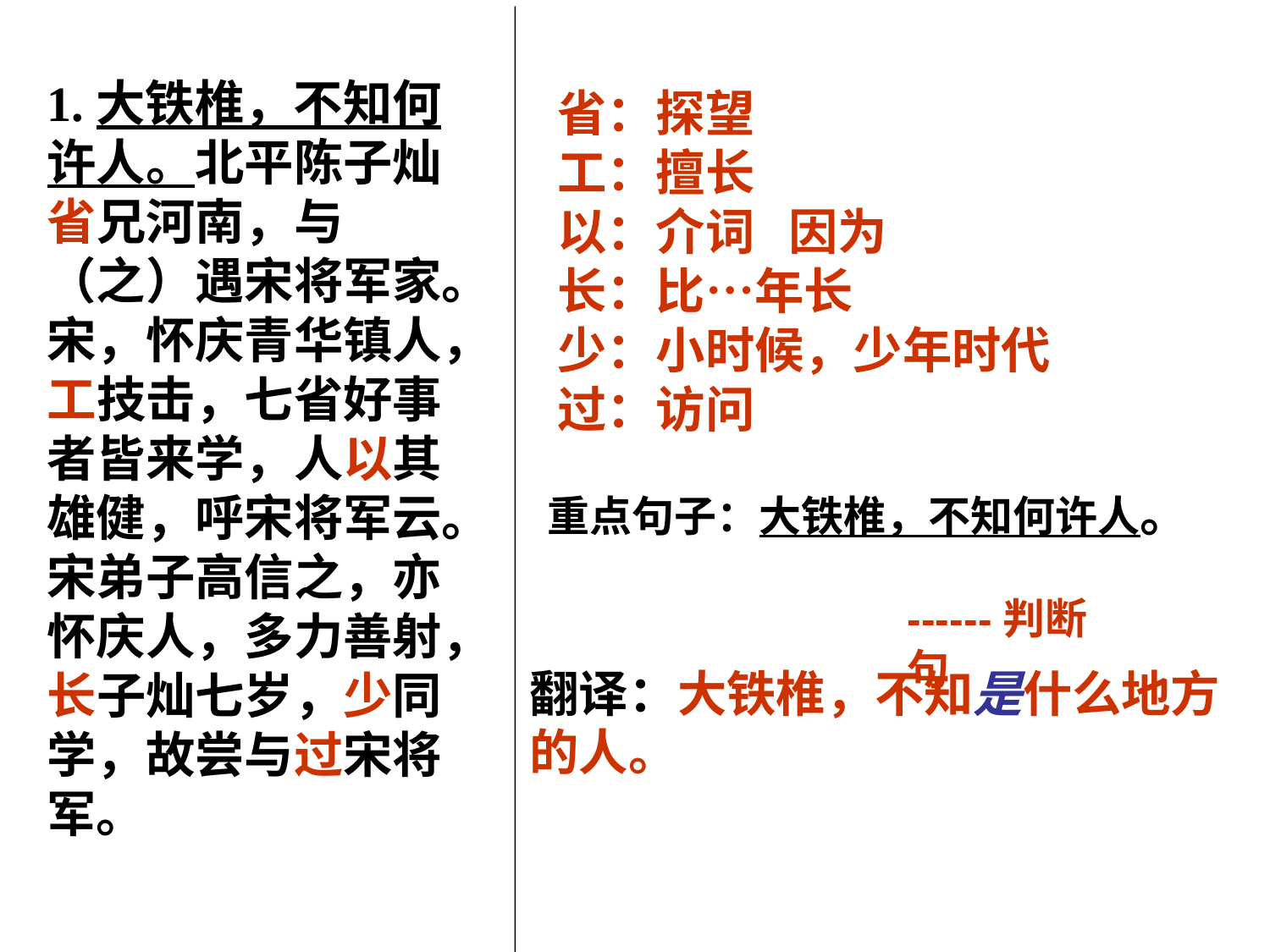

1.大铁椎，不知何许人。北平陈子灿省兄河南，与（之）遇宋将军家。宋，怀庆青华镇人，工技击，七省好事者皆来学，人以其雄健，呼宋将军云。宋弟子高信之，亦怀庆人，多力善射，长子灿七岁，少同学，故尝与过宋将军。
省：探望
工：擅长
以：介词   因为
长：比…年长
少：小时候，少年时代
过：访问
重点句子：大铁椎，不知何许人。
------判断句
翻译：大铁椎，不知是什么地方
的人。